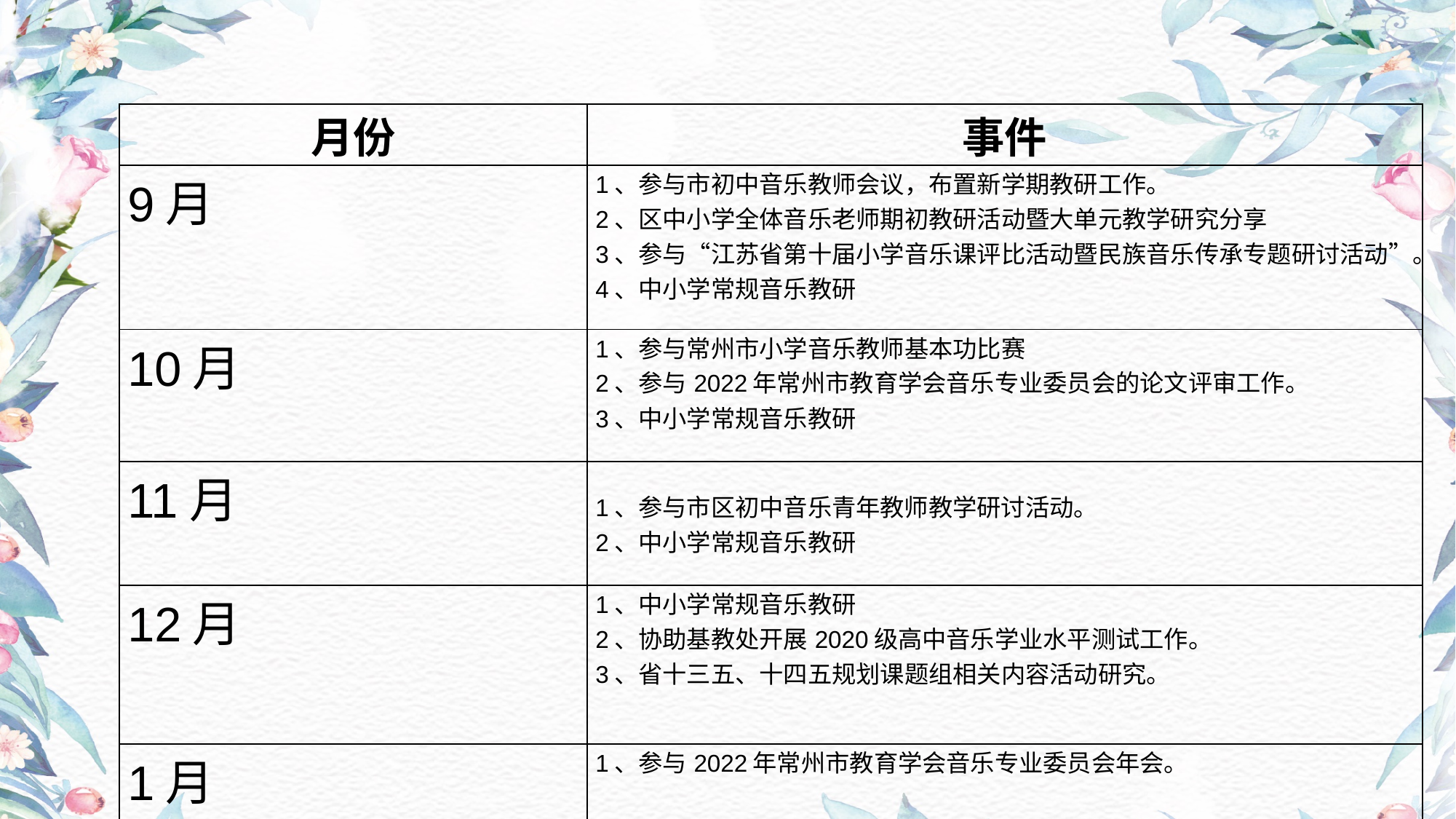

| 月份 | 事件 |
| --- | --- |
| 9月 | 1、参与市初中音乐教师会议，布置新学期教研工作。 2、区中小学全体音乐老师期初教研活动暨大单元教学研究分享 3、参与“江苏省第十届小学音乐课评比活动暨民族音乐传承专题研讨活动”。 4、中小学常规音乐教研 |
| 10月 | 1、参与常州市小学音乐教师基本功比赛 2、参与2022年常州市教育学会音乐专业委员会的论文评审工作。 3、中小学常规音乐教研 |
| 11月 | 1、参与市区初中音乐青年教师教学研讨活动。 2、中小学常规音乐教研 |
| 12月 | 1、中小学常规音乐教研 2、协助基教处开展2020级高中音乐学业水平测试工作。 3、省十三五、十四五规划课题组相关内容活动研究。 |
| 1月 | 1、参与2022年常州市教育学会音乐专业委员会年会。 |